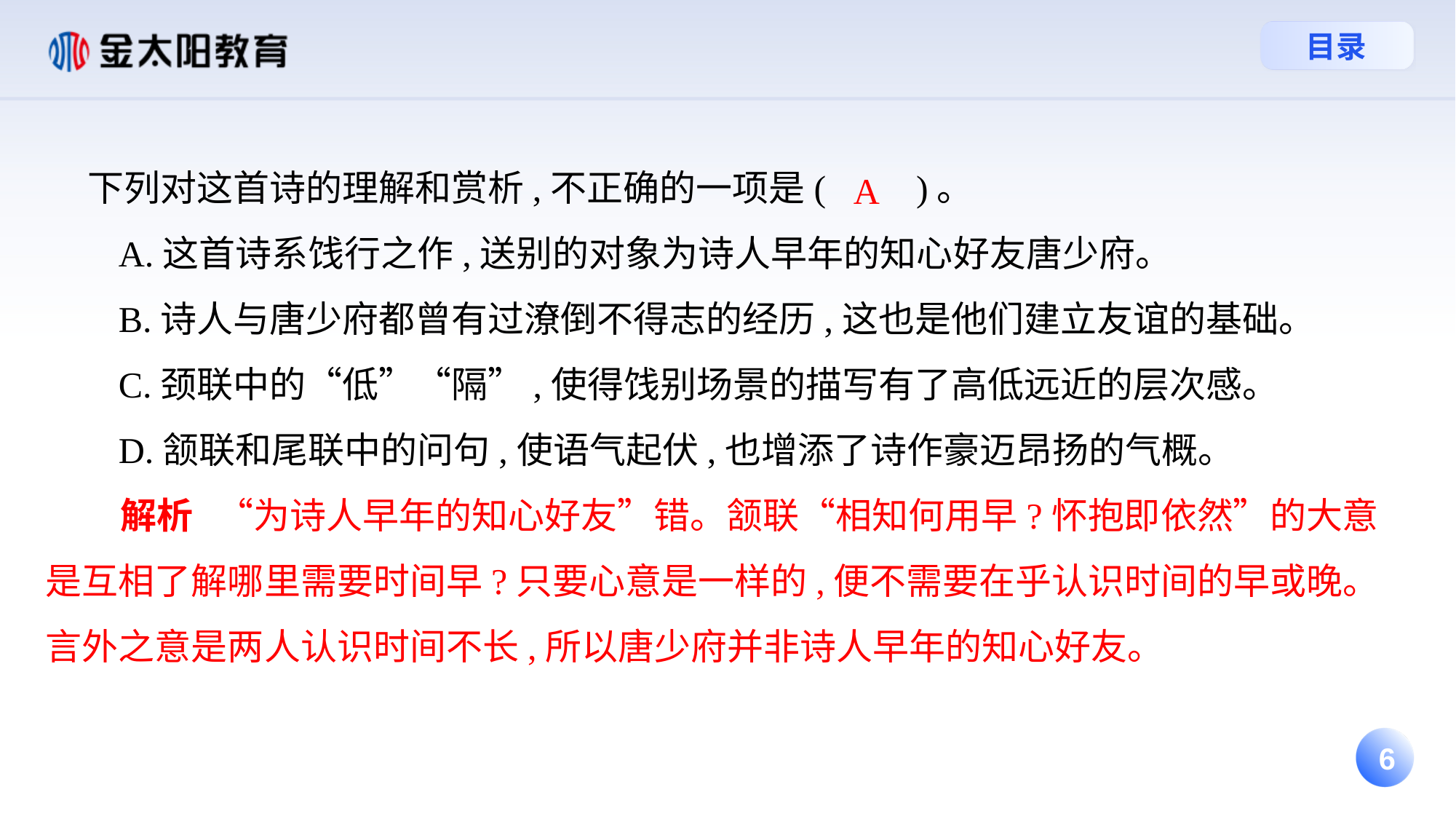

下列对这首诗的理解和赏析,不正确的一项是(　　)。
        A.这首诗系饯行之作,送别的对象为诗人早年的知心好友唐少府。
        B.诗人与唐少府都曾有过潦倒不得志的经历,这也是他们建立友谊的基础。
        C.颈联中的“低”“隔”,使得饯别场景的描写有了高低远近的层次感。
        D.颔联和尾联中的问句,使语气起伏,也增添了诗作豪迈昂扬的气概。
        解析   “为诗人早年的知心好友”错。颔联“相知何用早?怀抱即依然”的大意是互相了解哪里需要时间早?只要心意是一样的,便不需要在乎认识时间的早或晚。言外之意是两人认识时间不长,所以唐少府并非诗人早年的知心好友。
A